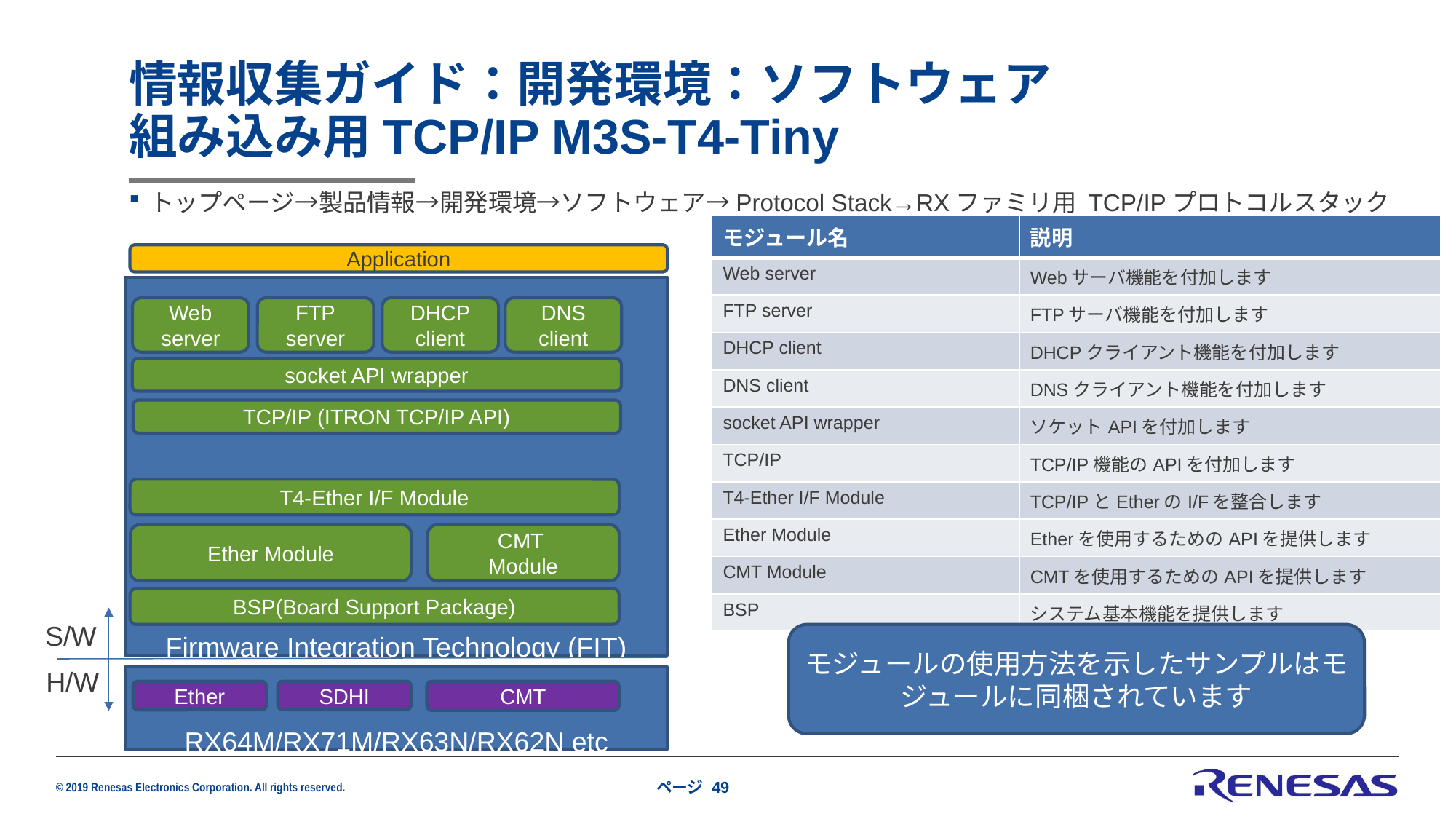

# 情報収集ガイド：開発環境：ソフトウェア 組み込み用TCP/IP M3S-T4-Tiny
トップページ→製品情報→開発環境→ソフトウェア→Protocol Stack→RXファミリ用 TCP/IPプロトコルスタック
| モジュール名 | 説明 |
| --- | --- |
| Web server | Webサーバ機能を付加します |
| FTP server | FTPサーバ機能を付加します |
| DHCP client | DHCPクライアント機能を付加します |
| DNS client | DNSクライアント機能を付加します |
| socket API wrapper | ソケットAPIを付加します |
| TCP/IP | TCP/IP機能のAPIを付加します |
| T4-Ether I/F Module | TCP/IPとEtherのI/Fを整合します |
| Ether Module | Etherを使用するためのAPIを提供します |
| CMT Module | CMTを使用するためのAPIを提供します |
| BSP | システム基本機能を提供します |
Application

Firmware Integration Technology (FIT)
Web server
FTP
server
DHCP
client
DNS
client
socket API wrapper
TCP/IP (ITRON TCP/IP API)
T4-Ether I/F Module
Ether Module
CMT
Module
BSP(Board Support Package)
S/W
モジュールの使用方法を示したサンプルはモジュールに同梱されています
H/W

RX64M/RX71M/RX63N/RX62N etc
Ether
SDHI
CMT
ページ 49